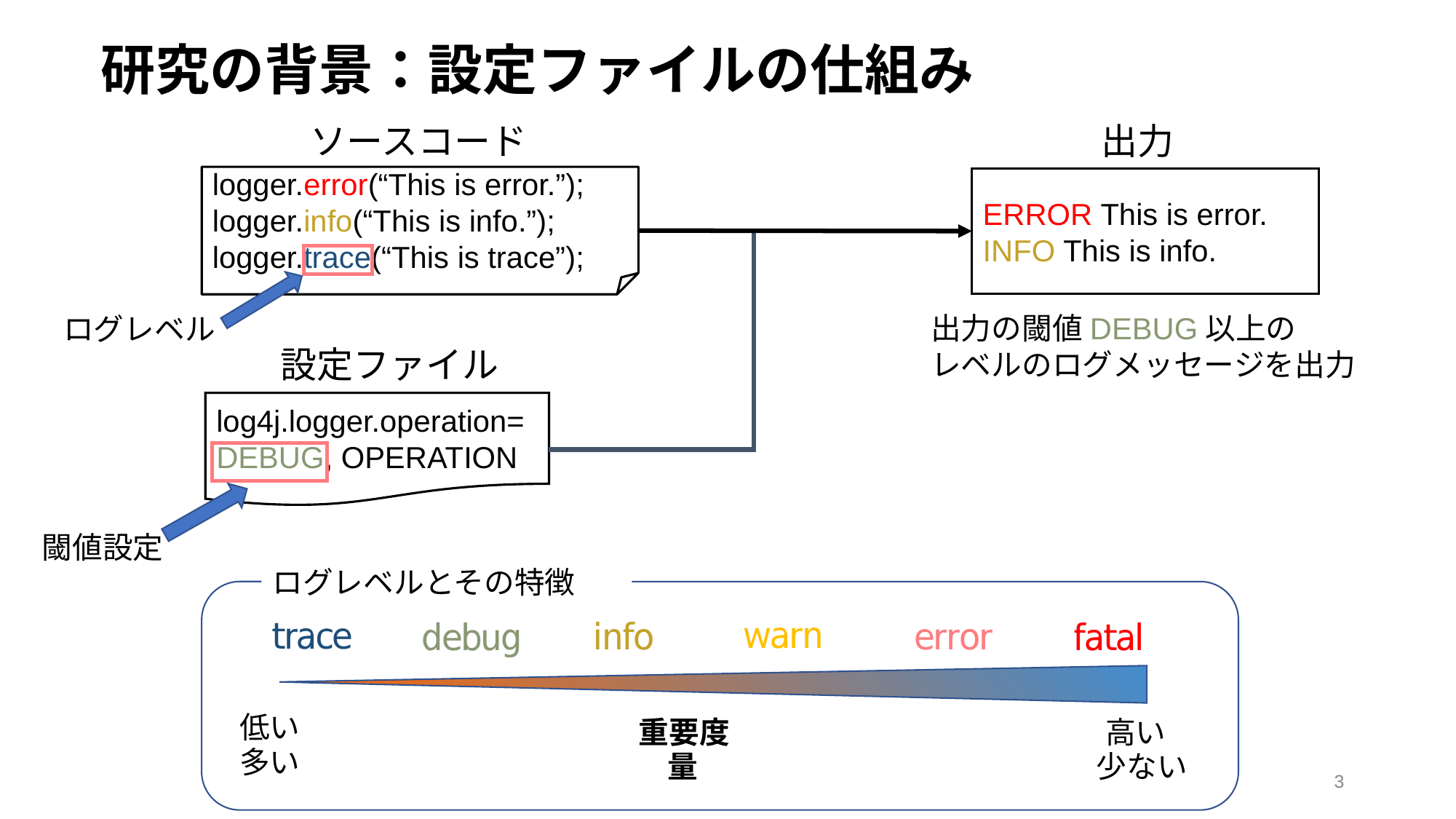

# 研究の背景：設定ファイルの仕組み
ソースコード
出力
logger.error(“This is error.”);
logger.info(“This is info.”);
logger.trace(“This is trace”);
ERROR This is error.
INFO This is info.

出力の閾値DEBUG以上の
レベルのログメッセージを出力
ログレベル
設定ファイル
log4j.logger.operation=
DEBUG, OPERATION

閾値設定
ログレベルとその特徴

warn
trace
info
error
debug
fatal
低い
重要度
高い
多い
量
少ない
3